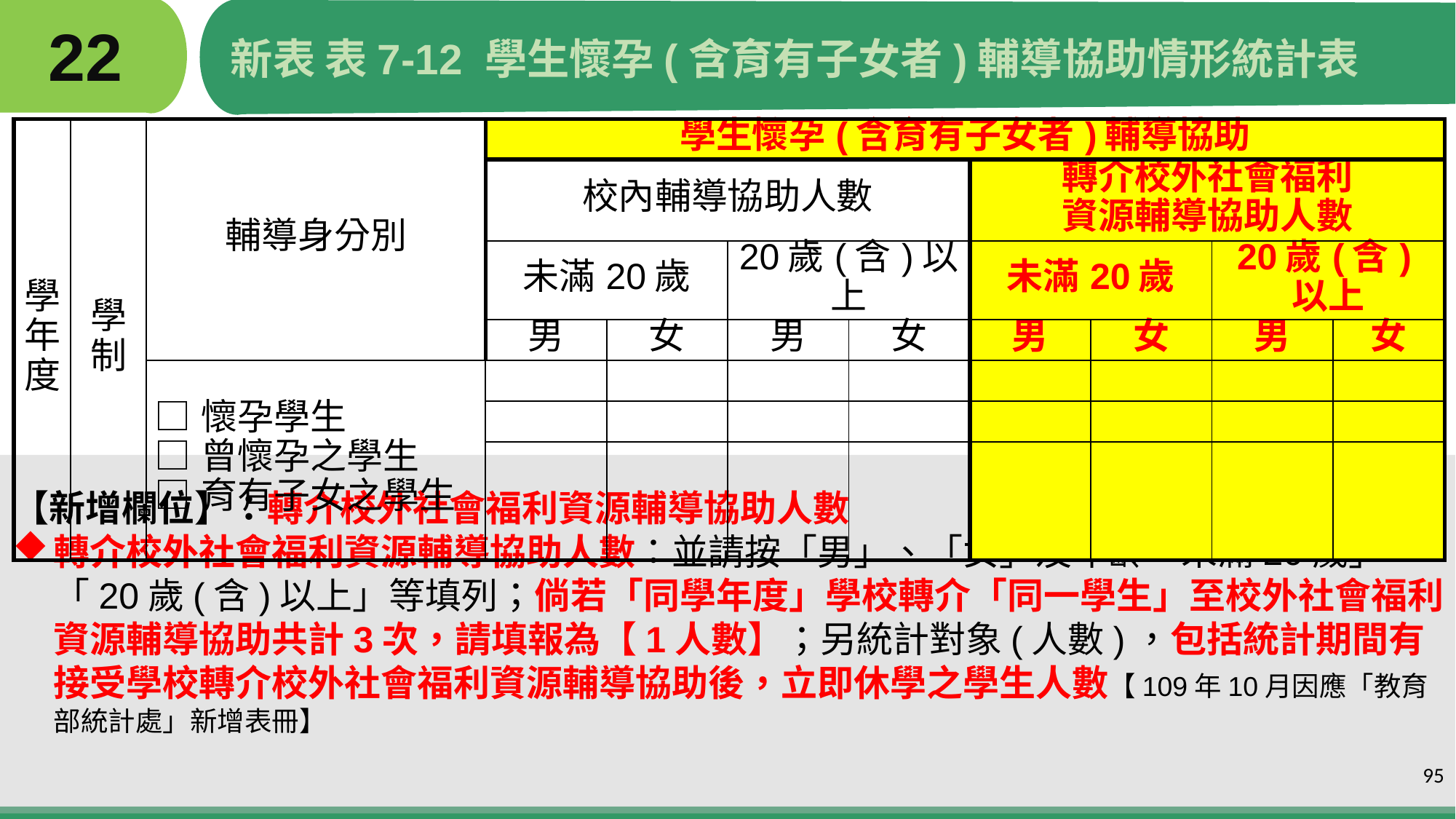

# 22
新表 表7-12 學生懷孕(含育有子女者)輔導協助情形統計表
| 學年度 | 學制 | 輔導身分別 | 學生懷孕(含育有子女者)輔導協助 |  |  |  |  |  |  |  |
| --- | --- | --- | --- | --- | --- | --- | --- | --- | --- | --- |
|  |  |  | 校內輔導協助人數 |  |  |  | 轉介校外社會福利 資源輔導協助人數 |  |  |  |
|  |  |  | 未滿20歲 |  | 20歲(含)以上 |  | 未滿20歲 |  | 20歲(含)以上 |  |
|  |  |  | 男 | 女 | 男 | 女 | 男 | 女 | 男 | 女 |
|  |  | □懷孕學生 □曾懷孕之學生 □育有子女之學生 |  |  |  |  |  |  |  |  |
|  |  |  |  |  |  |  |  |  |  |  |
|  |  |  |  |  |  |  |  |  |  |  |
【新增欄位】：轉介校外社會福利資源輔導協助人數
轉介校外社會福利資源輔導協助人數：並請按「男」、「女」及年齡「未滿20歲」、 「20歲(含)以上」等填列；倘若「同學年度」學校轉介「同一學生」至校外社會福利資源輔導協助共計3次，請填報為【1人數】；另統計對象(人數)，包括統計期間有接受學校轉介校外社會福利資源輔導協助後，立即休學之學生人數【109年10月因應「教育部統計處」新增表冊】

95